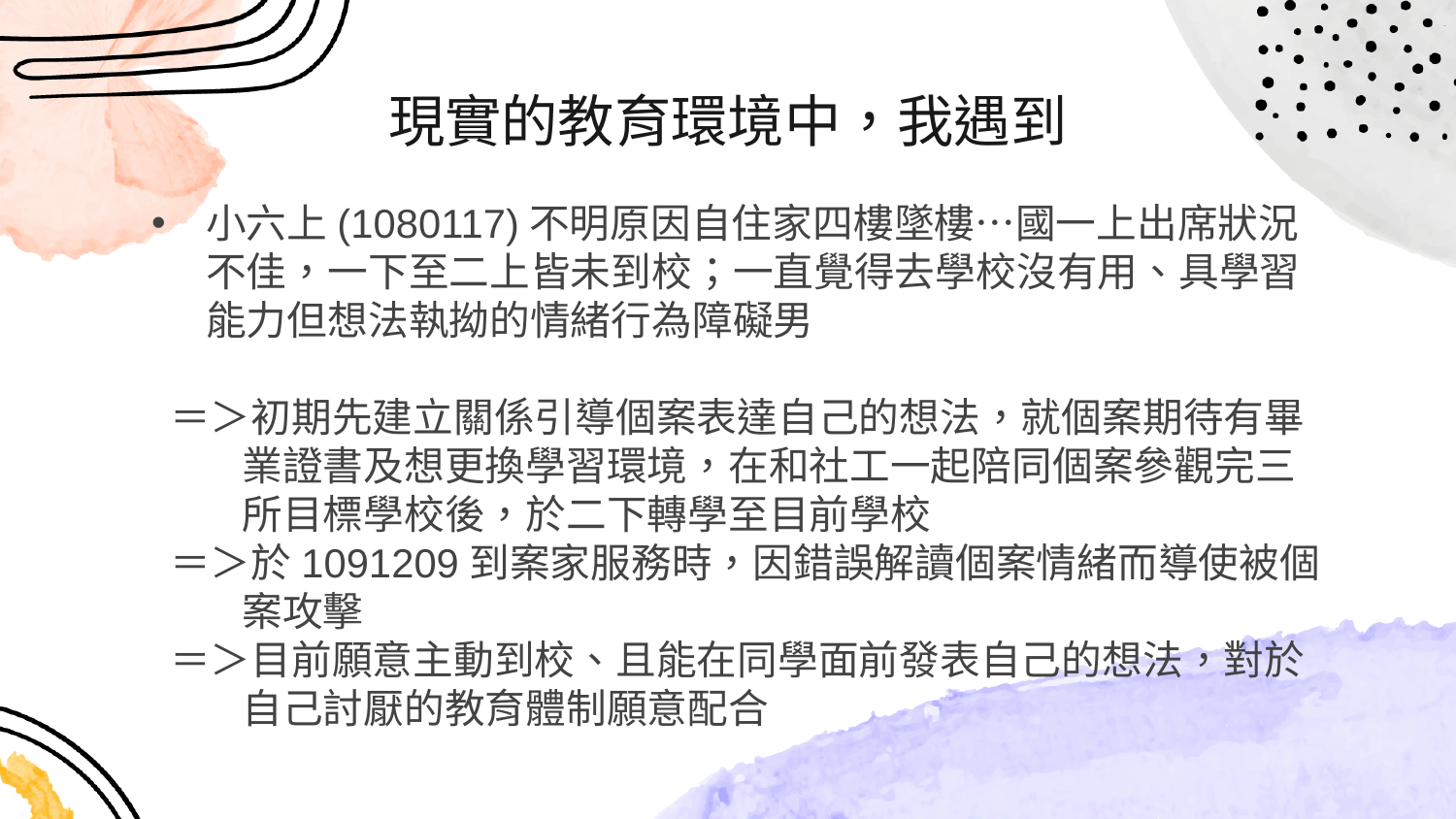

# 現實的教育環境中，我遇到
小六上(1080117)不明原因自住家四樓墜樓…國一上出席狀況不佳，一下至二上皆未到校；一直覺得去學校沒有用、具學習能力但想法執拗的情緒行為障礙男

 ＝＞初期先建立關係引導個案表達自己的想法，就個案期待有畢
         業證書及想更換學習環境，在和社工一起陪同個案參觀完三
         所目標學校後，於二下轉學至目前學校
 ＝＞於1091209到案家服務時，因錯誤解讀個案情緒而導使被個
         案攻擊
 ＝＞目前願意主動到校、且能在同學面前發表自己的想法，對於
         自己討厭的教育體制願意配合